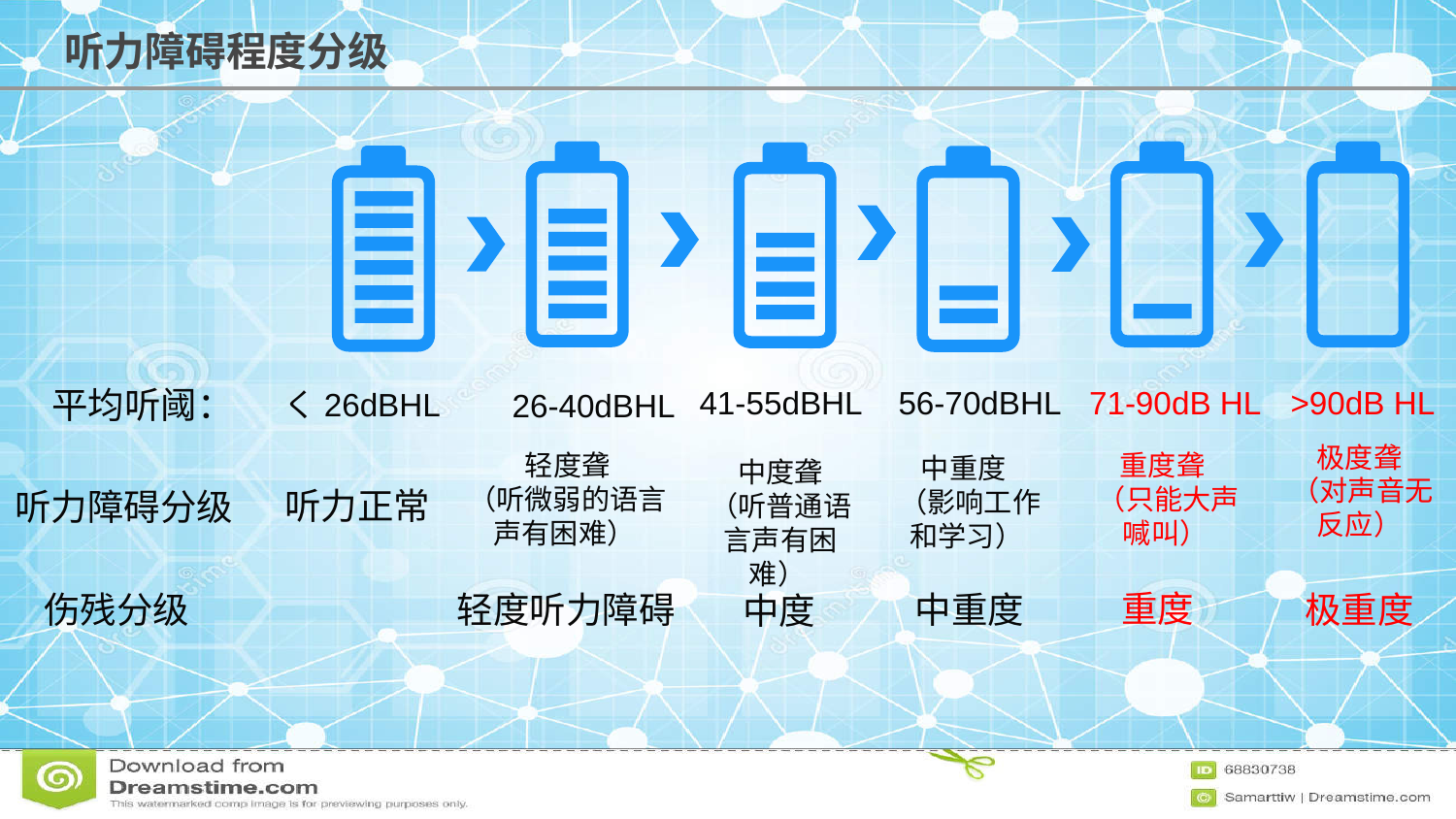

听力障碍程度分级

平均听阈：
41-55dBHL
56-70dBHL
71-90dB HL
>90dB HL
く26dBHL
26-40dBHL
极度聋
（对声音无反应）
轻度聋
（听微弱的语言
声有困难）
重度聋
（只能大声喊叫）
中重度
（影响工作和学习）
中度聋
（听普通语言声有困难）
听力正常
听力障碍分级
重度
伤残分级
轻度听力障碍
中重度
极重度
中度